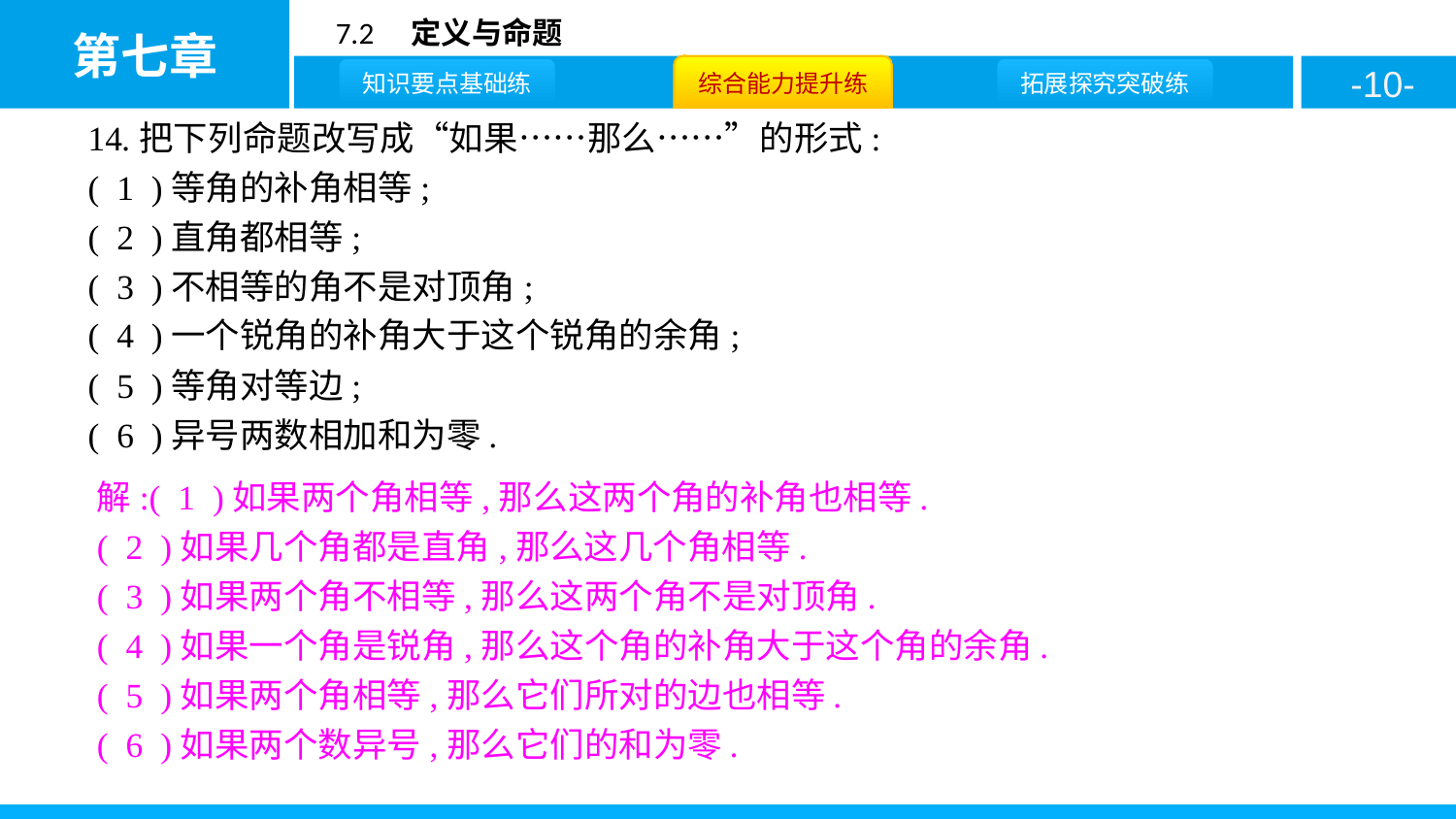

14.把下列命题改写成“如果……那么……”的形式:
(  1  )等角的补角相等;
(  2  )直角都相等;
(  3  )不相等的角不是对顶角;
(  4  )一个锐角的补角大于这个锐角的余角;
(  5  )等角对等边;
(  6  )异号两数相加和为零.
解:(  1  )如果两个角相等,那么这两个角的补角也相等.
(  2  )如果几个角都是直角,那么这几个角相等.
(  3  )如果两个角不相等,那么这两个角不是对顶角.
(  4  )如果一个角是锐角,那么这个角的补角大于这个角的余角.
(  5  )如果两个角相等,那么它们所对的边也相等.
(  6  )如果两个数异号,那么它们的和为零.